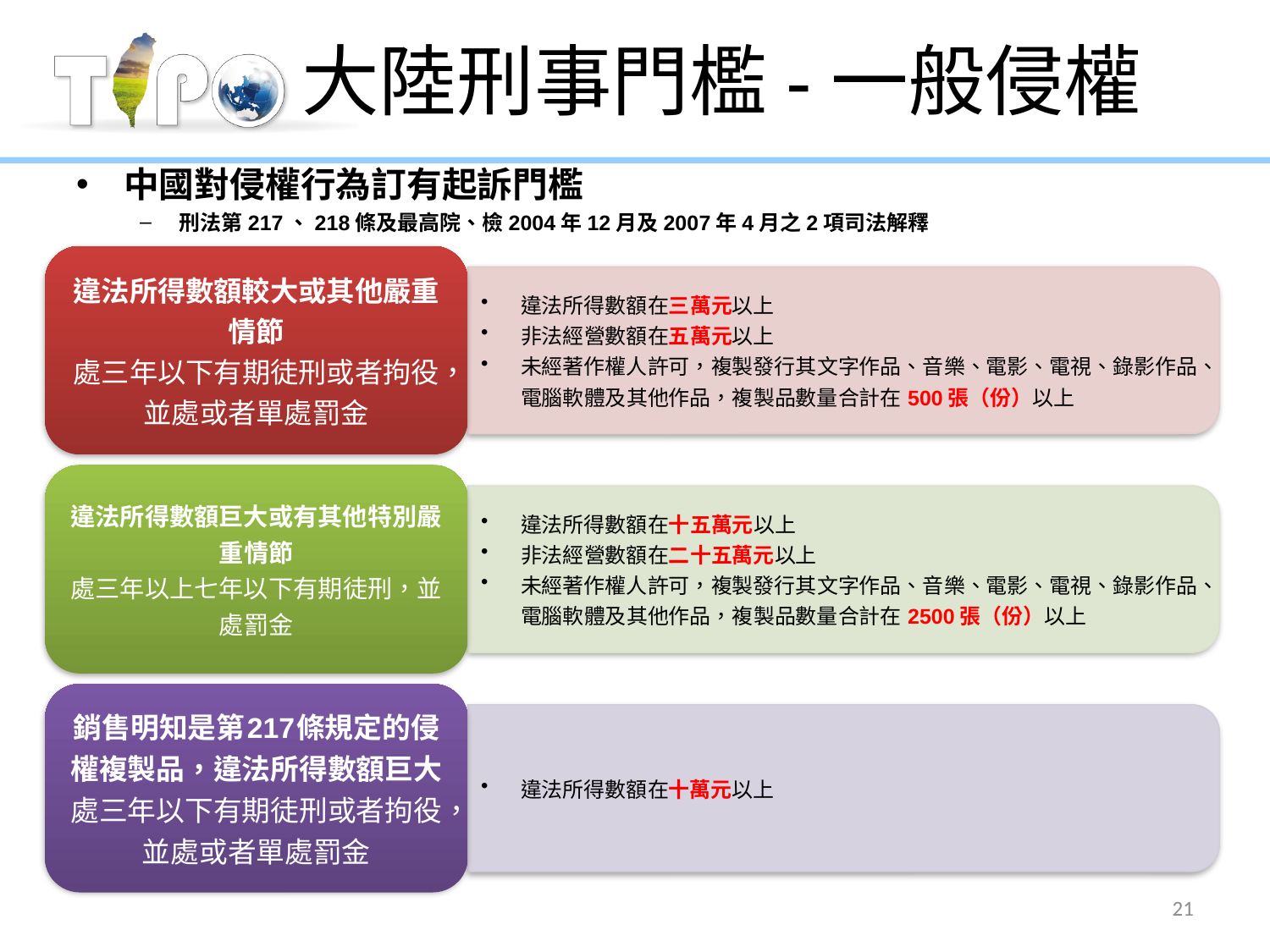

# 大陸刑事門檻-一般侵權
中國對侵權行為訂有起訴門檻
刑法第217、218條及最高院、檢2004年12月及2007年4月之2項司法解釋
處三年以下有期徒刑或者拘役，並處或者單處罰金
違法所得數額巨大或有其他特別嚴重情節
處三年以上七年以下有期徒刑，並處罰金
違法所得數額在十五萬元以上
銷售明知是第217條規定的侵權複製品，違法所得數額巨大
處三年以下有期徒刑或者拘役，並處或者單處罰金
違法所得數額在十萬元以上
違法所得數額在三萬元以上
非法經營數額在五萬元以上
未經著作權人許可，複製發行其文字作品、音樂、電影、電視、錄影作品、電腦軟體及其他作品，複製品數量合計在500張（份）以上
非法經營數額在二十五萬元以上
未經著作權人許可，複製發行其文字作品、音樂、電影、電視、錄影作品、電腦軟體及其他作品，複製品數量合計在2500張（份）以上
21